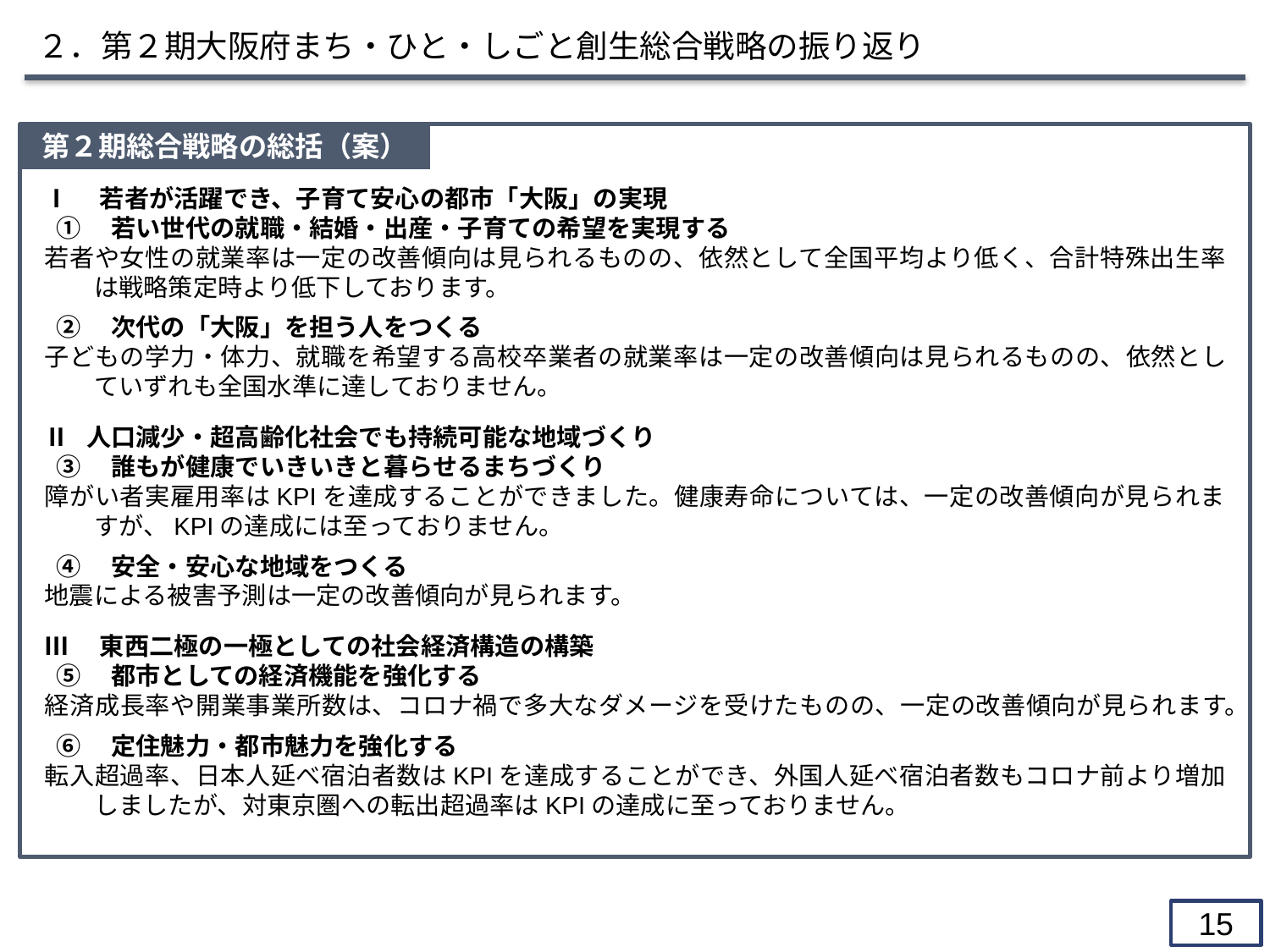

２．第２期大阪府まち・ひと・しごと創生総合戦略の振り返り

第２期総合戦略の総括（案）
Ⅰ　若者が活躍でき、子育て安心の都市「大阪」の実現
  ①　若い世代の就職・結婚・出産・子育ての希望を実現する
若者や女性の就業率は一定の改善傾向は見られるものの、依然として全国平均より低く、合計特殊出生率は戦略策定時より低下しております。
  ②　次代の「大阪」を担う人をつくる
子どもの学力・体力、就職を希望する高校卒業者の就業率は一定の改善傾向は見られるものの、依然としていずれも全国水準に達しておりません。
Ⅱ  人口減少・超高齢化社会でも持続可能な地域づくり
  ③　誰もが健康でいきいきと暮らせるまちづくり
障がい者実雇用率はKPIを達成することができました。健康寿命については、一定の改善傾向が見られますが、KPIの達成には至っておりません。
  ④　安全・安心な地域をつくる
地震による被害予測は一定の改善傾向が見られます。
Ⅲ　東西二極の一極としての社会経済構造の構築
  ⑤　都市としての経済機能を強化する
経済成長率や開業事業所数は、コロナ禍で多大なダメージを受けたものの、一定の改善傾向が見られます。
  ⑥　定住魅力・都市魅力を強化する
転入超過率、日本人延べ宿泊者数はKPIを達成することができ、外国人延べ宿泊者数もコロナ前より増加しましたが、対東京圏への転出超過率はKPIの達成に至っておりません。
15